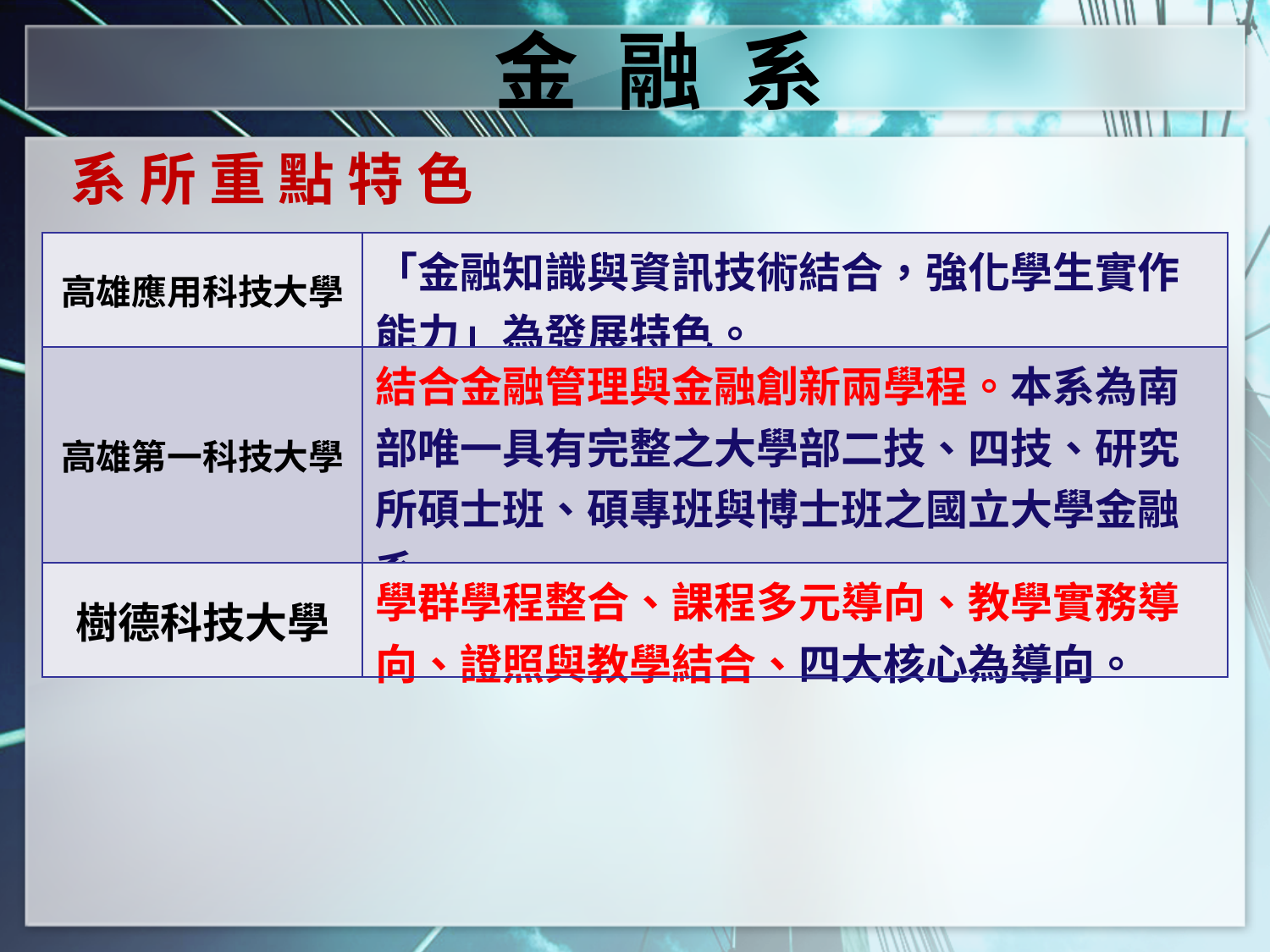

金  融  系
系 所 重 點 特 色
| 高雄應用科技大學 | 「金融知識與資訊技術結合，強化學生實作能力」為發展特色。 |
| --- | --- |
| 高雄第一科技大學 | 結合金融管理與金融創新兩學程。本系為南部唯一具有完整之大學部二技、四技、研究所碩士班、碩專班與博士班之國立大學金融系。 |
| 樹德科技大學 | 學群學程整合、課程多元導向、教學實務導向、證照與教學結合、四大核心為導向。 |